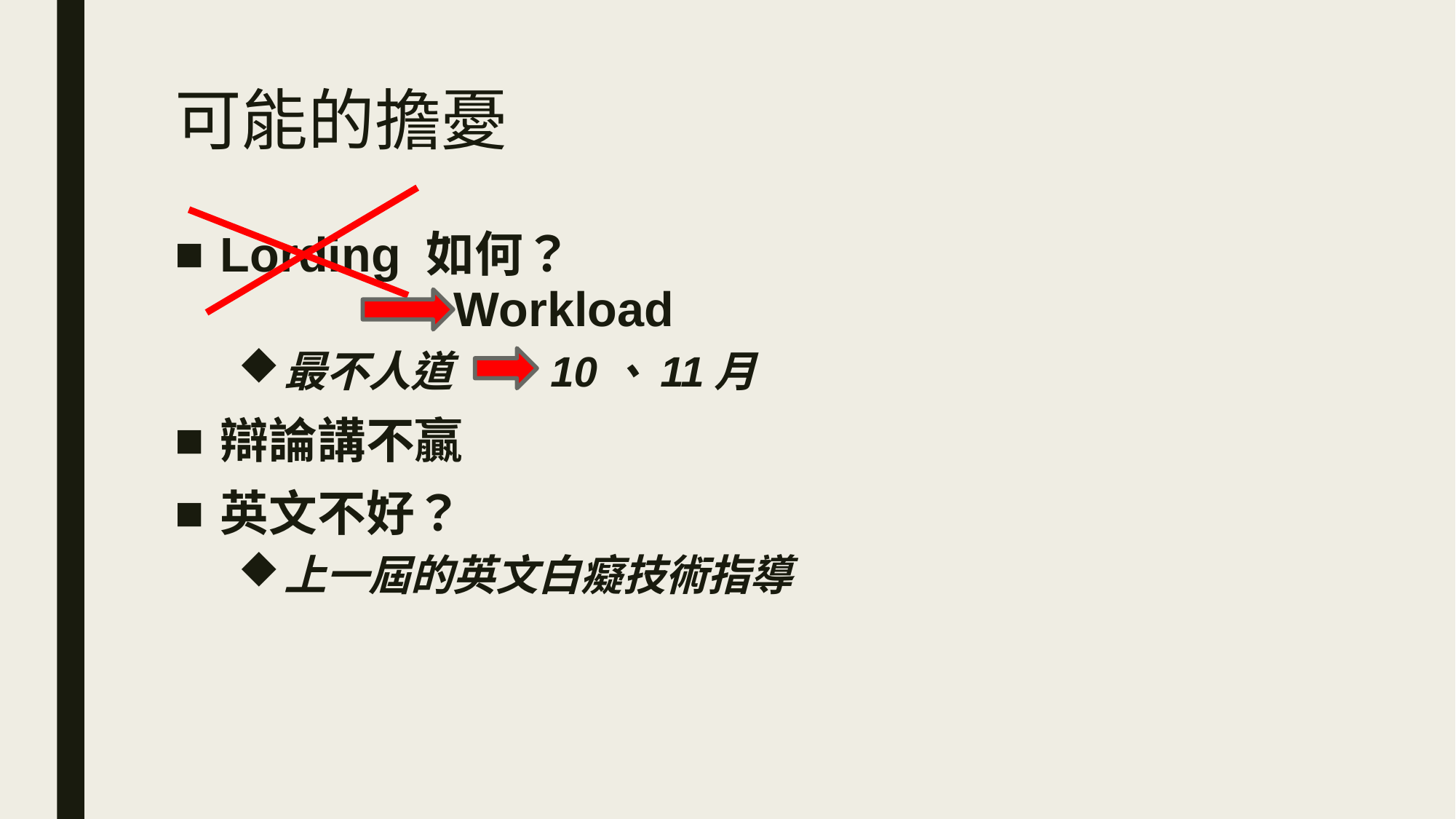

# 可能的擔憂
Lording 如何？
                    Workload
最不人道         10、11月
辯論講不贏
英文不好？
上一屆的英文白癡技術指導